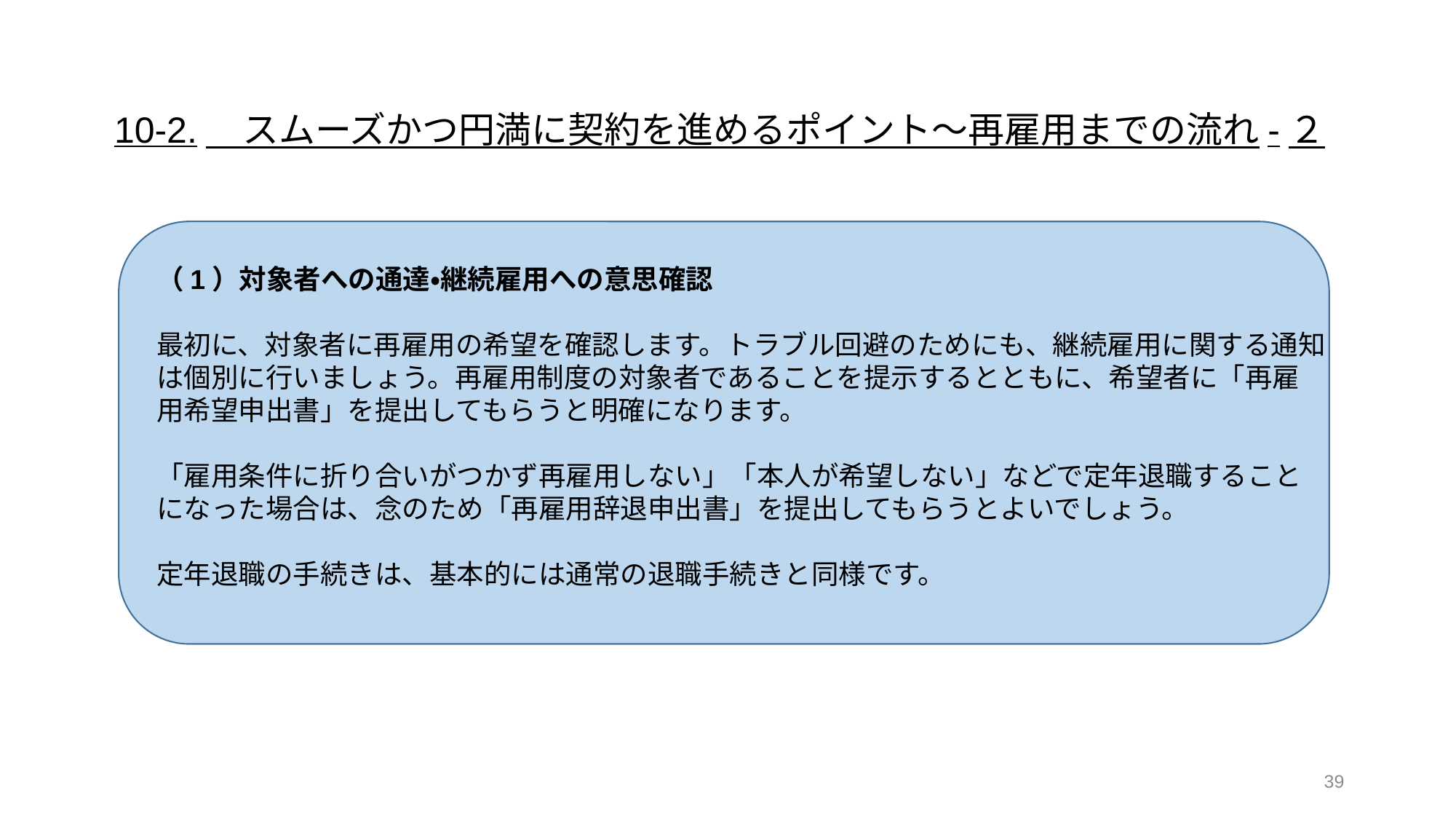

10-2.　スムーズかつ円満に契約を進めるポイント〜再雇用までの流れ-２

（1）対象者への通達・継続雇用への意思確認

最初に、対象者に再雇用の希望を確認します。トラブル回避のためにも、継続雇用に関する通知は個別に行いましょう。再雇用制度の対象者であることを提示するとともに、希望者に「再雇用希望申出書」を提出してもらうと明確になります。
「雇用条件に折り合いがつかず再雇用しない」「本人が希望しない」などで定年退職することになった場合は、念のため「再雇用辞退申出書」を提出してもらうとよいでしょう。
定年退職の手続きは、基本的には通常の退職手続きと同様です。
39